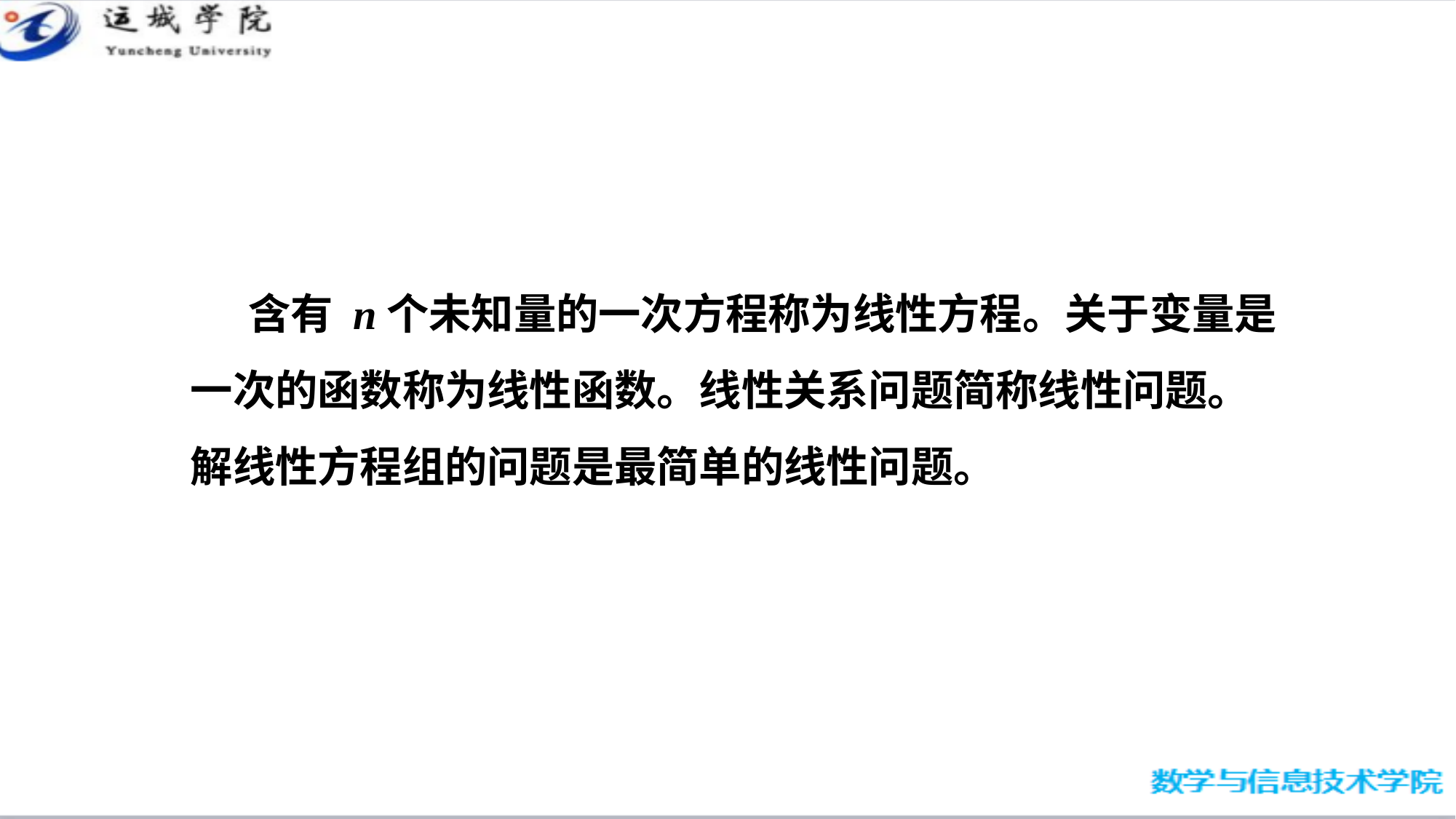

含有 n个未知量的一次方程称为线性方程。关于变量是一次的函数称为线性函数。线性关系问题简称线性问题。解线性方程组的问题是最简单的线性问题。